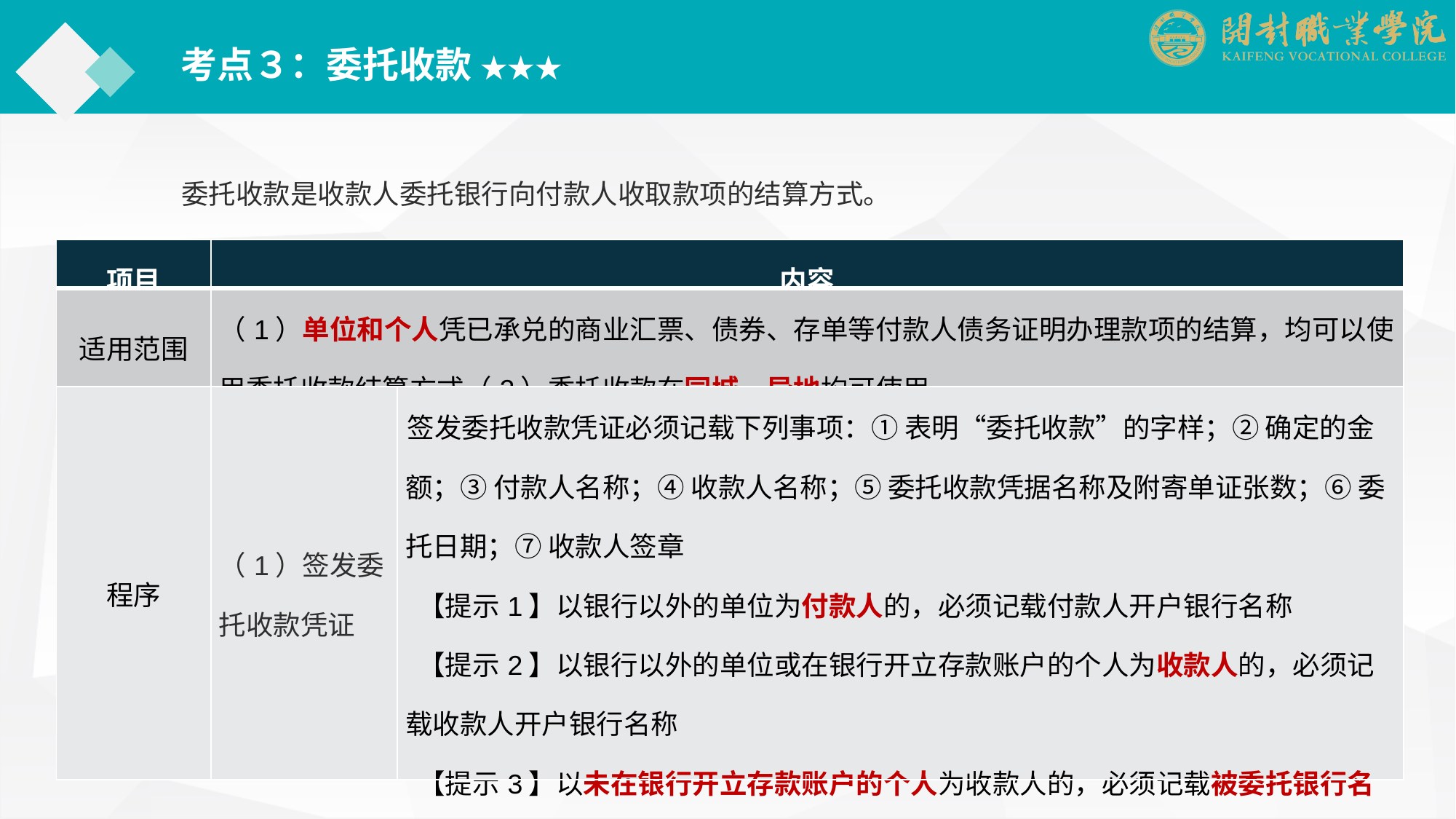

考点３：委托收款 ★★★
委托收款是收款人委托银行向付款人收取款项的结算方式。
| 项目 | 内容 |  |
| --- | --- | --- |
| 适用范围 | （1）单位和个人凭已承兑的商业汇票、债券、存单等付款人债务证明办理款项的结算，均可以使用委托收款结算方式（2）委托收款在同城、异地均可使用 |  |
| 程序 | （1）签发委托收款凭证 | 签发委托收款凭证必须记载下列事项：① 表明“委托收款”的字样；② 确定的金额；③ 付款人名称；④ 收款人名称；⑤ 委托收款凭据名称及附寄单证张数；⑥ 委托日期；⑦ 收款人签章 【提示1】以银行以外的单位为付款人的，必须记载付款人开户银行名称 【提示2】以银行以外的单位或在银行开立存款账户的个人为收款人的，必须记载收款人开户银行名称 【提示3】以未在银行开立存款账户的个人为收款人的，必须记载被委托银行名称 |